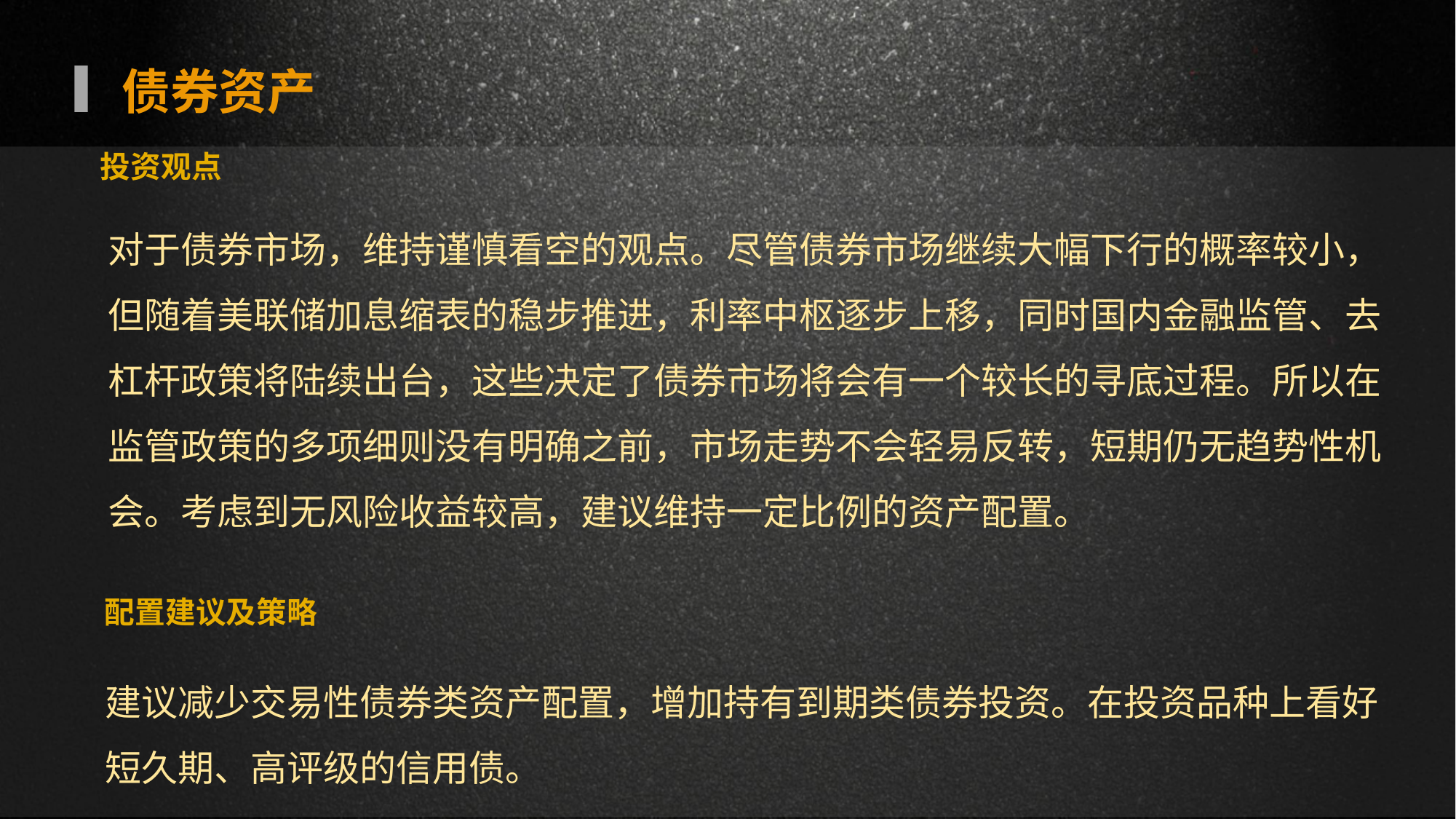

债券资产

投资观点

对于债券市场，维持谨慎看空的观点。尽管债券市场继续大幅下行的概率较小，但随着美联储加息缩表的稳步推进，利率中枢逐步上移，同时国内金融监管、去杠杆政策将陆续出台，这些决定了债券市场将会有一个较长的寻底过程。所以在监管政策的多项细则没有明确之前，市场走势不会轻易反转，短期仍无趋势性机会。考虑到无风险收益较高，建议维持一定比例的资产配置。

配置建议及策略
建议减少交易性债券类资产配置，增加持有到期类债券投资。在投资品种上看好短久期、高评级的信用债。
12